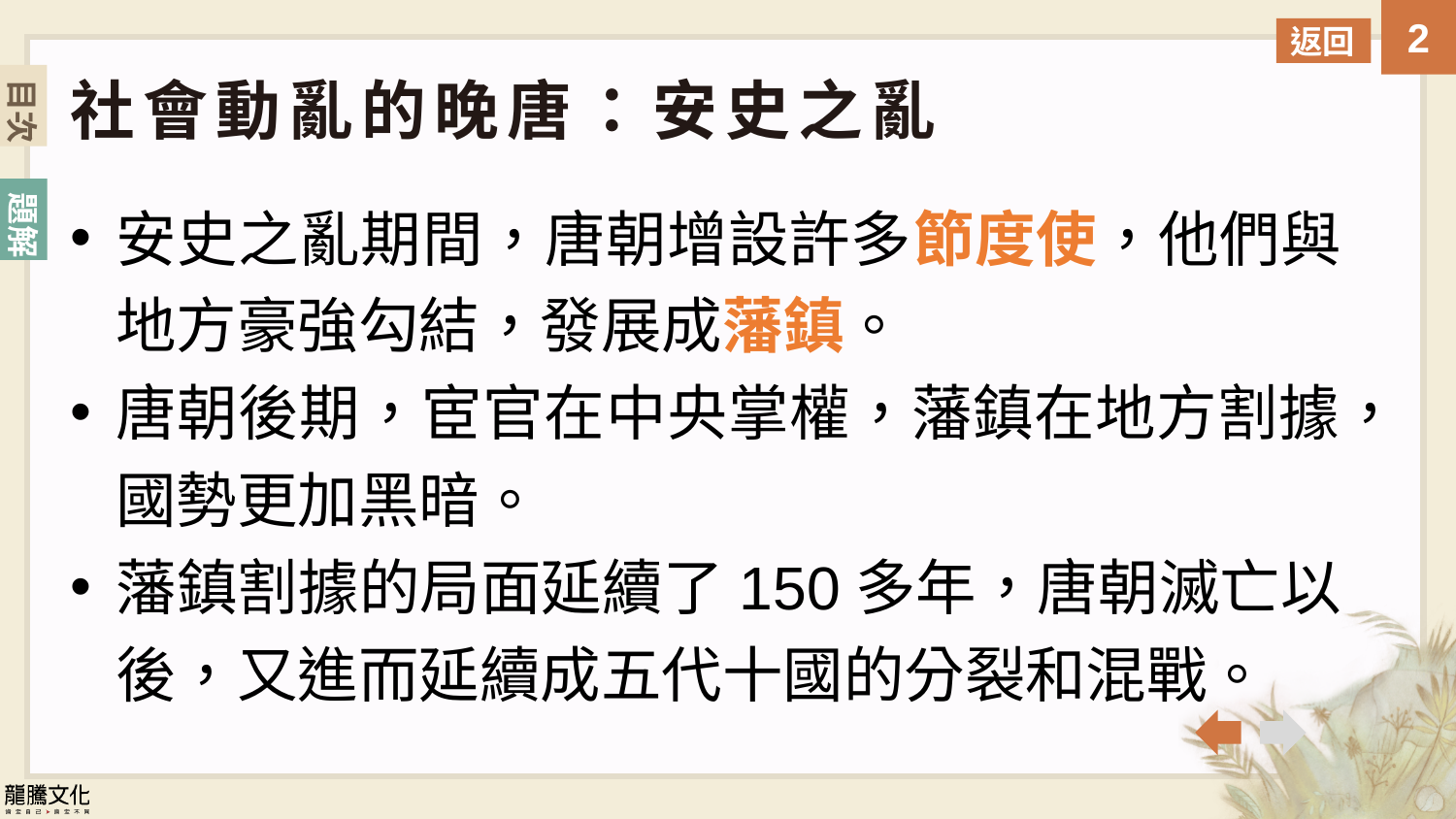

返回
社會動亂的晚唐：安史之亂
安史之亂期間，唐朝增設許多節度使，他們與地方豪強勾結，發展成藩鎮。
唐朝後期，宦官在中央掌權，藩鎮在地方割據，國勢更加黑暗。
藩鎮割據的局面延續了150多年，唐朝滅亡以後，又進而延續成五代十國的分裂和混戰。